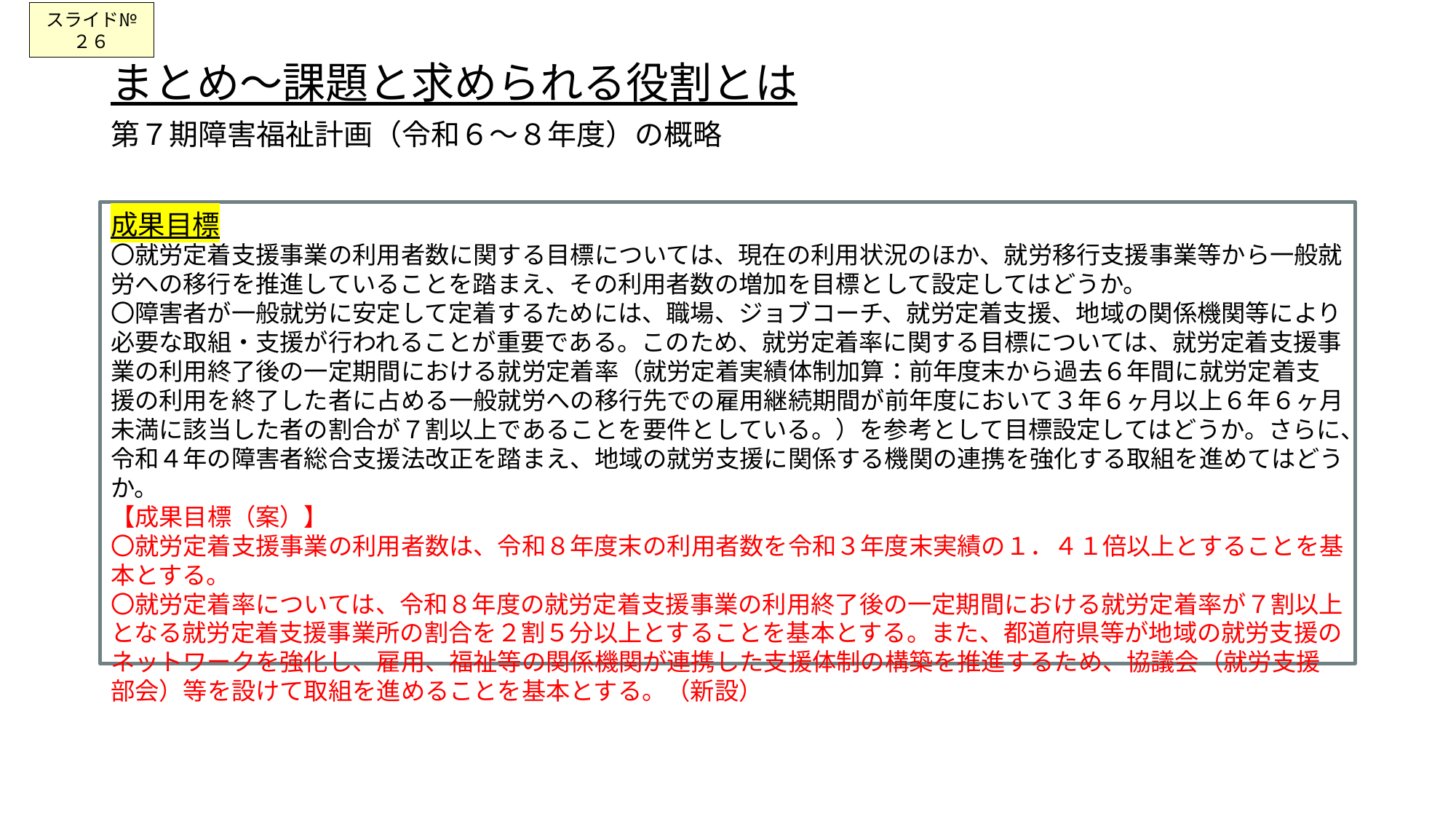

スライド№２６
# まとめ～課題と求められる役割とは 第７期障害福祉計画（令和６～８年度）の概略
成果目標
〇就労定着支援事業の利用者数に関する目標については、現在の利用状況のほか、就労移行支援事業等から一般就労への移行を推進していることを踏まえ、その利用者数の増加を目標として設定してはどうか。
〇障害者が一般就労に安定して定着するためには、職場、ジョブコーチ、就労定着支援、地域の関係機関等により必要な取組・支援が行われることが重要である。このため、就労定着率に関する目標については、就労定着支援事業の利用終了後の一定期間における就労定着率（就労定着実績体制加算：前年度末から過去６年間に就労定着支援の利用を終了した者に占める一般就労への移行先での雇用継続期間が前年度において３年６ヶ月以上６年６ヶ月未満に該当した者の割合が７割以上であることを要件としている。）を参考として目標設定してはどうか。さらに、令和４年の障害者総合支援法改正を踏まえ、地域の就労支援に関係する機関の連携を強化する取組を進めてはどうか。
【成果目標（案）】
〇就労定着支援事業の利用者数は、令和８年度末の利用者数を令和３年度末実績の１．４１倍以上とすることを基本とする。
〇就労定着率については、令和８年度の就労定着支援事業の利用終了後の一定期間における就労定着率が７割以上となる就労定着支援事業所の割合を２割５分以上とすることを基本とする。また、都道府県等が地域の就労支援のネットワークを強化し、雇用、福祉等の関係機関が連携した支援体制の構築を推進するため、協議会（就労支援部会）等を設けて取組を進めることを基本とする。（新設）